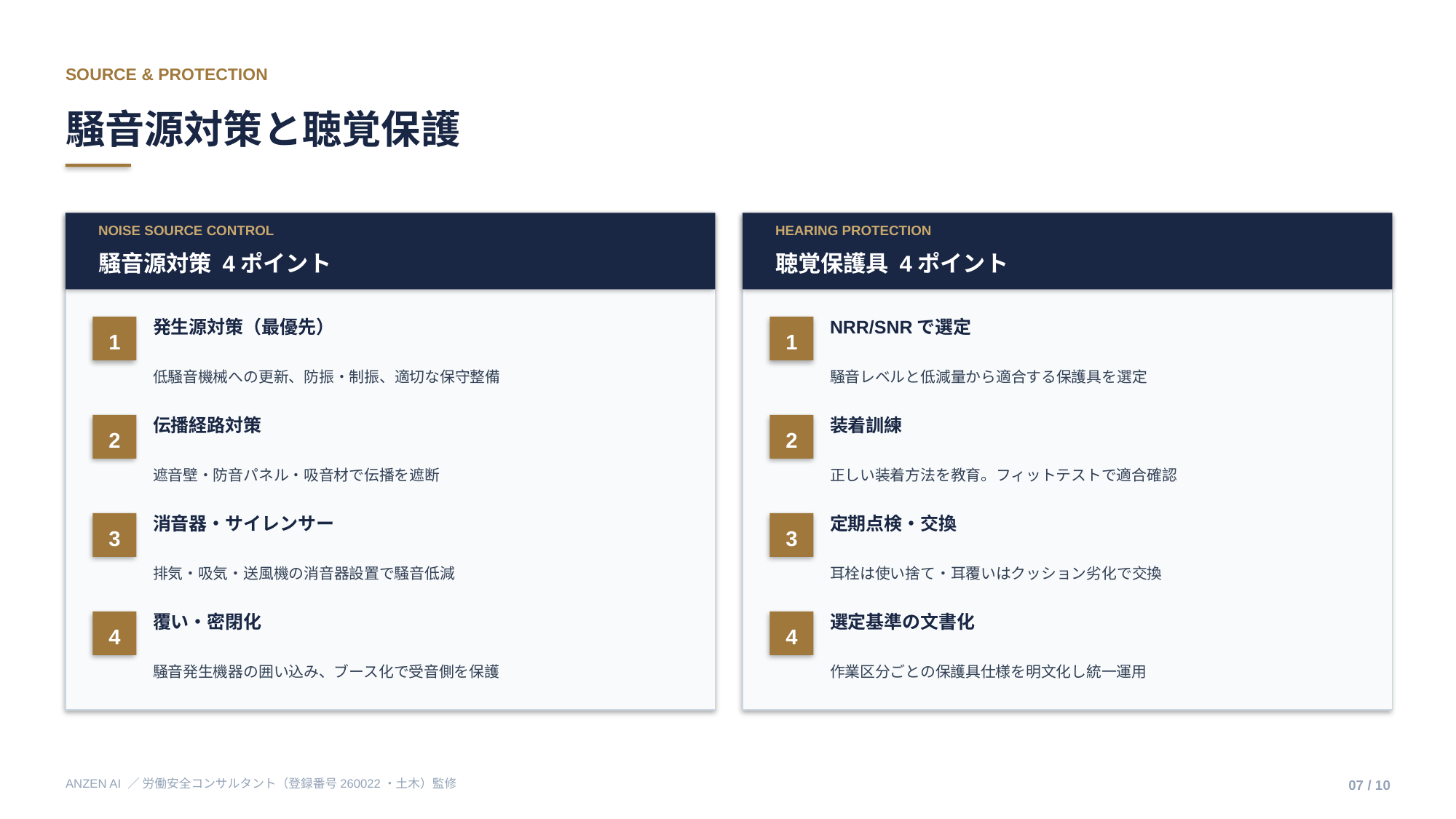

SOURCE & PROTECTION
騒音源対策と聴覚保護

NOISE SOURCE CONTROL
HEARING PROTECTION
騒音源対策 4ポイント
聴覚保護具 4ポイント
発生源対策（最優先）
NRR/SNRで選定

1

1
低騒音機械への更新、防振・制振、適切な保守整備
騒音レベルと低減量から適合する保護具を選定
伝播経路対策
装着訓練

2

2
遮音壁・防音パネル・吸音材で伝播を遮断
正しい装着方法を教育。フィットテストで適合確認
消音器・サイレンサー
定期点検・交換

3

3
排気・吸気・送風機の消音器設置で騒音低減
耳栓は使い捨て・耳覆いはクッション劣化で交換
覆い・密閉化
選定基準の文書化

4

4
騒音発生機器の囲い込み、ブース化で受音側を保護
作業区分ごとの保護具仕様を明文化し統一運用
ANZEN AI ／ 労働安全コンサルタント（登録番号260022・土木）監修
07 / 10